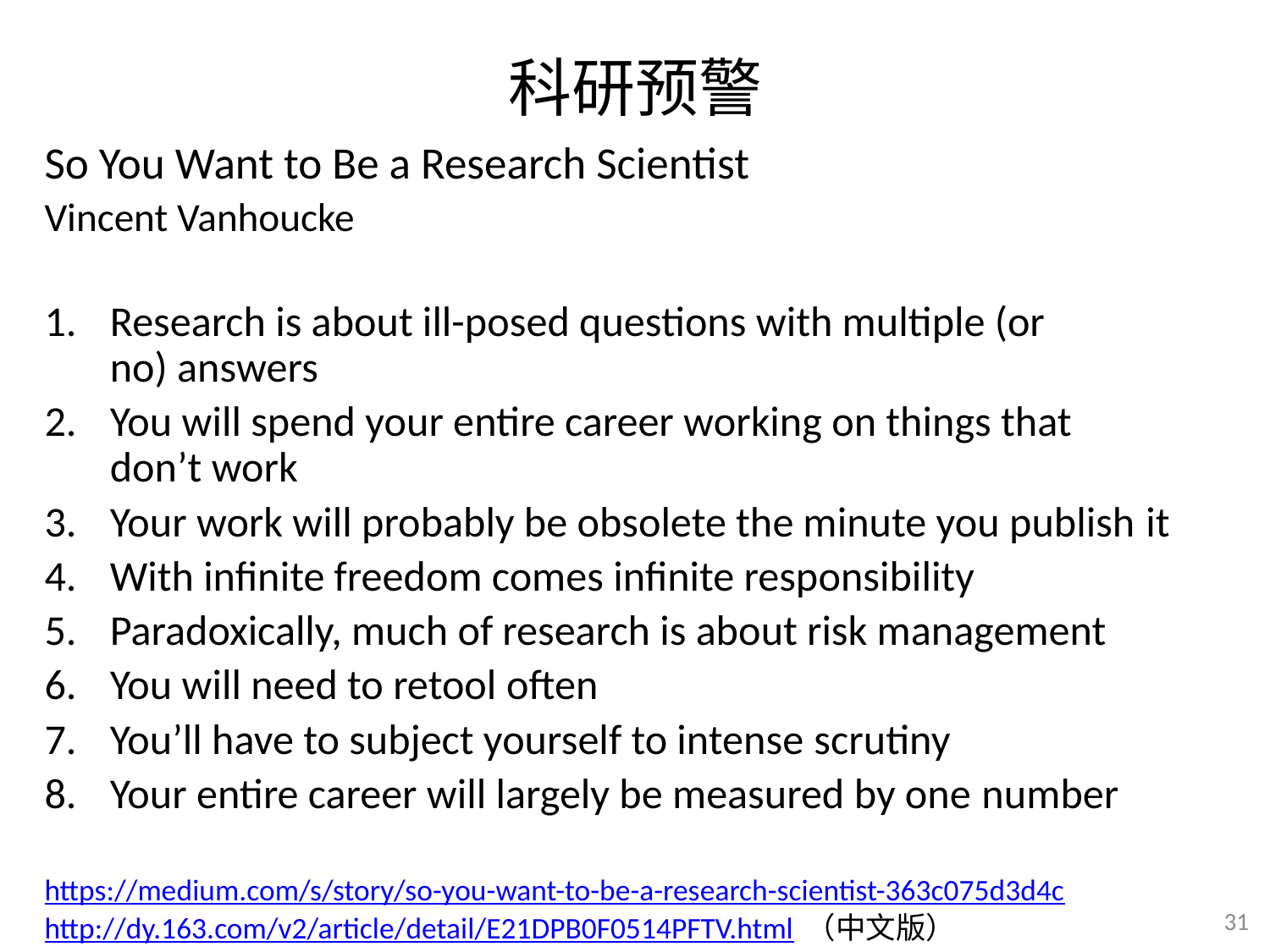

科研预警
So You Want to Be a Research Scientist
Vincent Vanhoucke

Research is about ill-posed questions with multiple (or no) answers
You will spend your entire career working on things that don’t work
Your work will probably be obsolete the minute you publish it
With infinite freedom comes infinite responsibility
Paradoxically, much of research is about risk management
You will need to retool often
You’ll have to subject yourself to intense scrutiny
Your entire career will largely be measured by one number

https://medium.com/s/story/so-you-want-to-be-a-research-scientist-363c075d3d4c
http://dy.163.com/v2/article/detail/E21DPB0F0514PFTV.html （中文版）
31